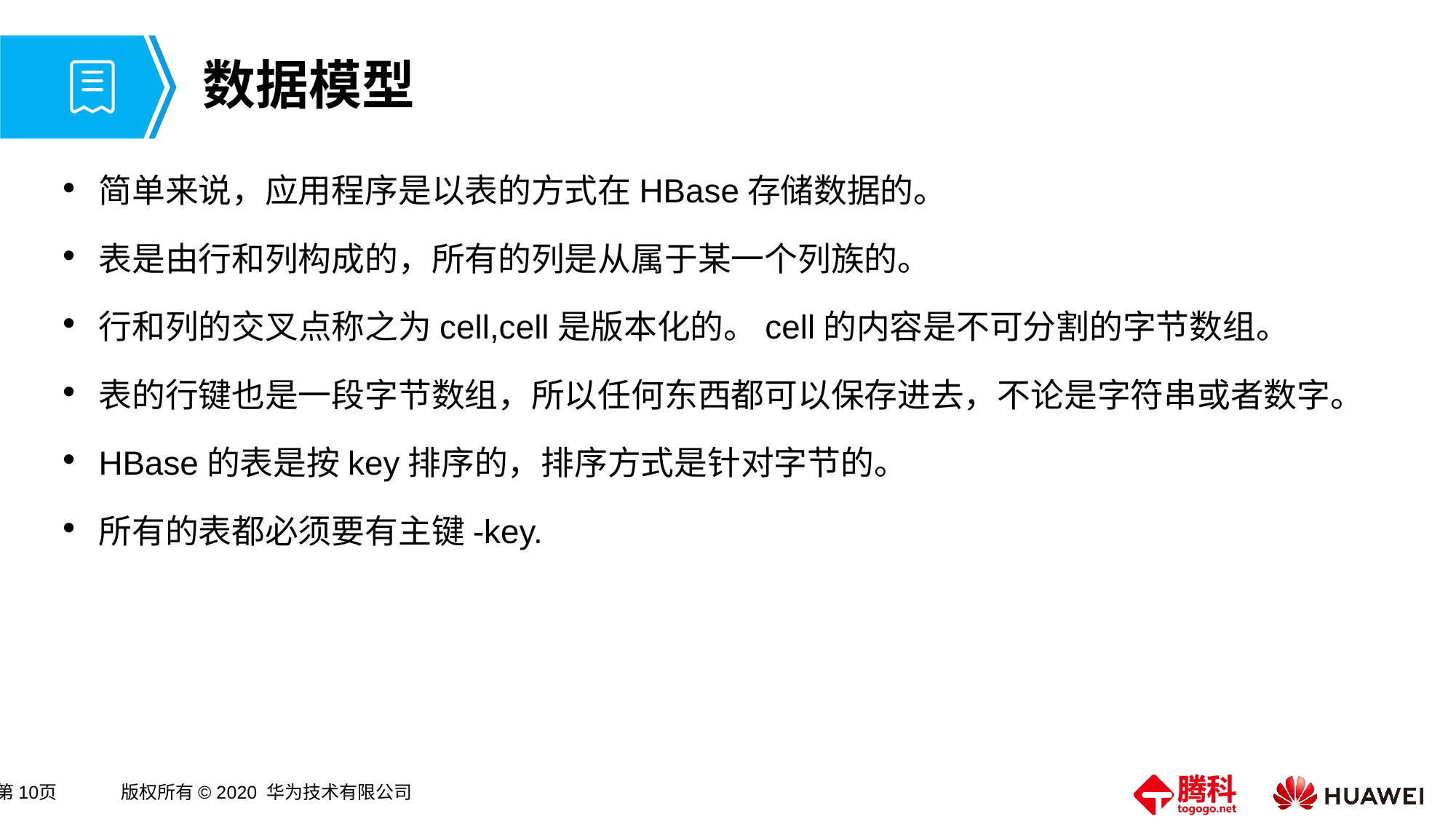

# 数据模型
简单来说，应用程序是以表的方式在HBase存储数据的。
表是由行和列构成的，所有的列是从属于某一个列族的。
行和列的交叉点称之为cell,cell是版本化的。cell的内容是不可分割的字节数组。
表的行键也是一段字节数组，所以任何东西都可以保存进去，不论是字符串或者数字。
HBase的表是按key排序的，排序方式是针对字节的。
所有的表都必须要有主键-key.